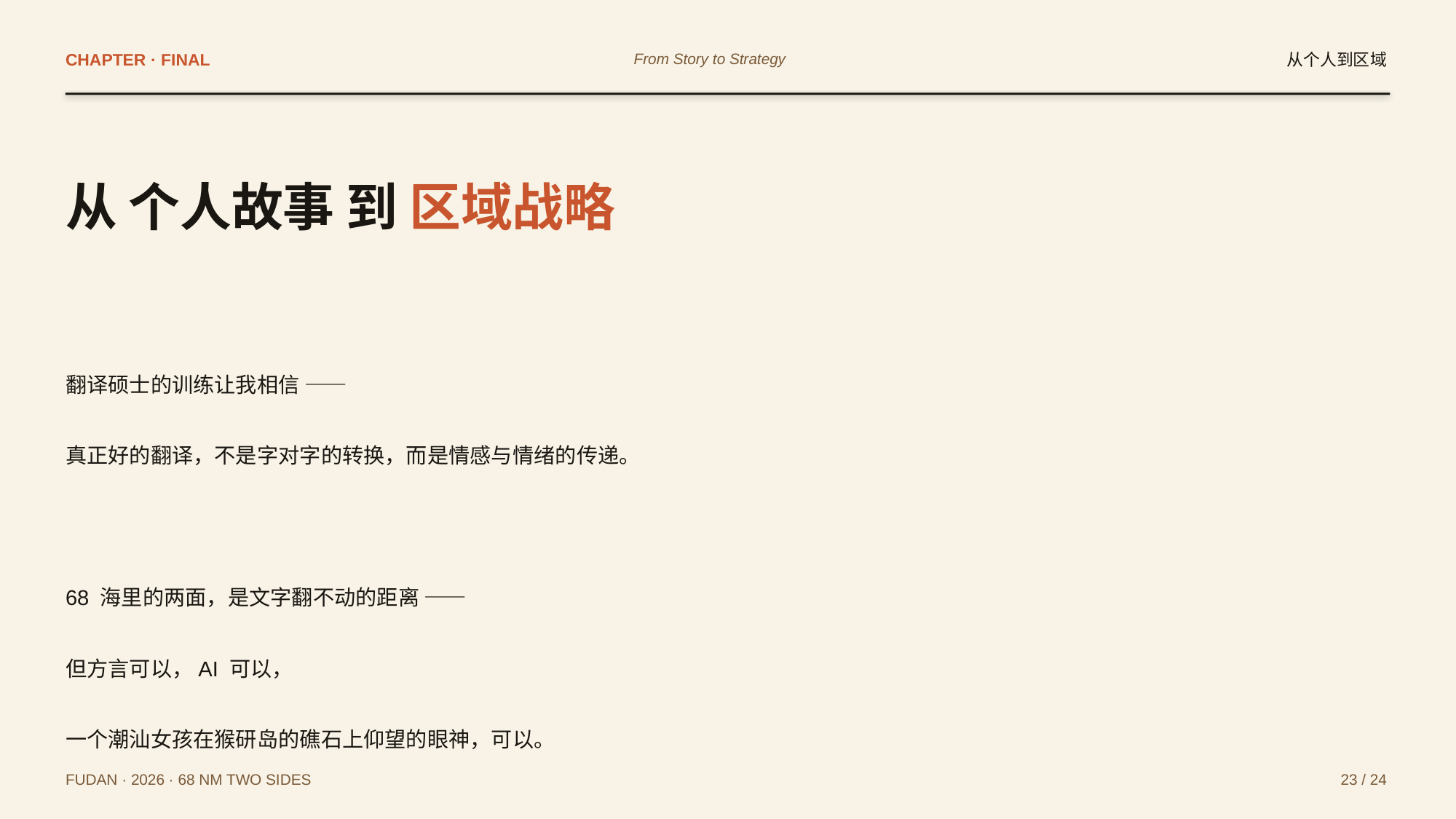

CHAPTER · FINAL
From Story to Strategy
从个人到区域

从 个人故事 到 区域战略
翻译硕士的训练让我相信 ——
真正好的翻译，不是字对字的转换，而是情感与情绪的传递。

68 海里的两面，是文字翻不动的距离 ——
但方言可以，AI 可以，
一个潮汕女孩在猴研岛的礁石上仰望的眼神，可以。
FUDAN · 2026 · 68 NM TWO SIDES
23 / 24